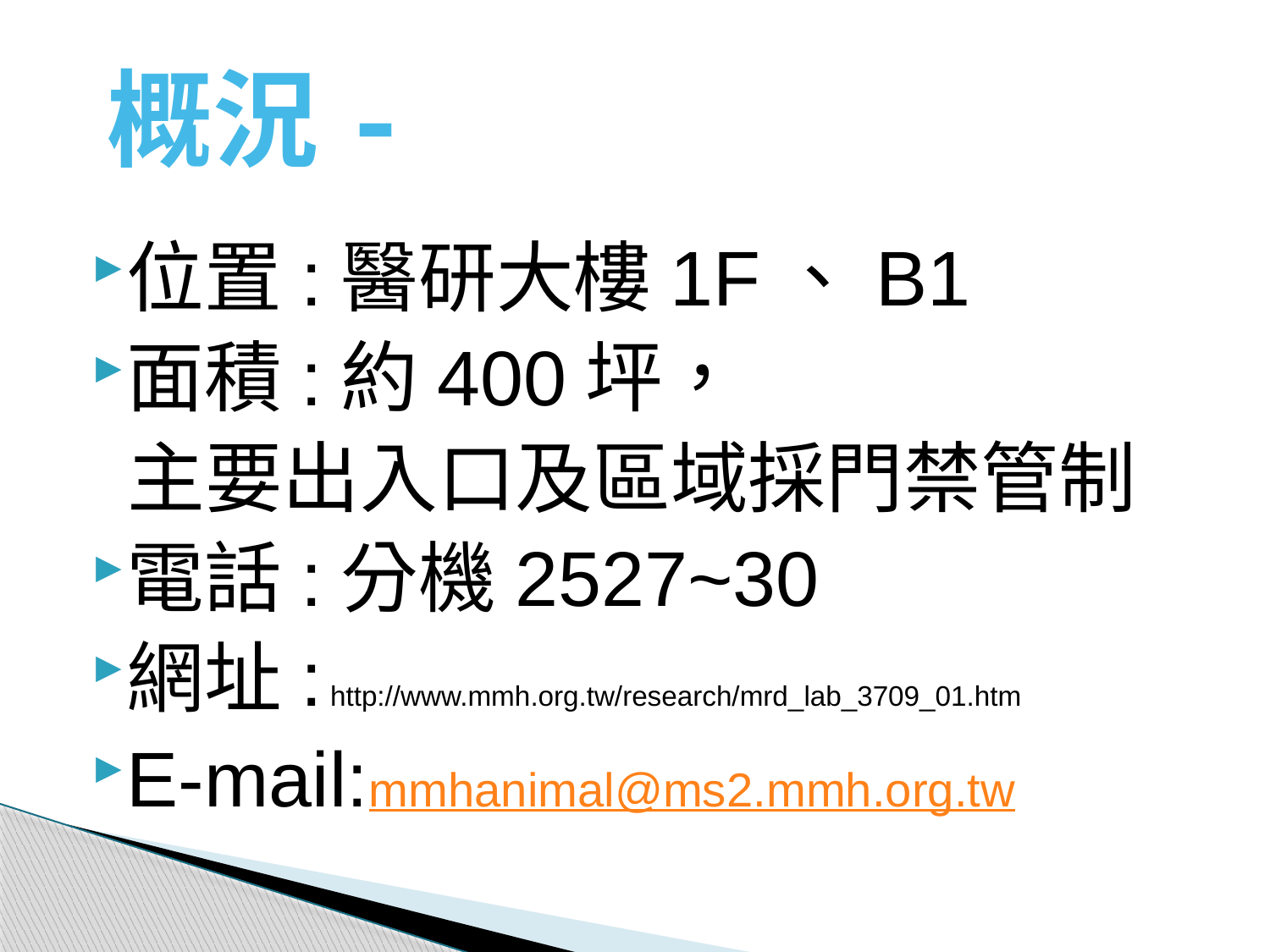

概況-
位置:醫研大樓1F、B1
面積:約400坪，
 主要出入口及區域採門禁管制
電話:分機2527~30
網址: http://www.mmh.org.tw/research/mrd_lab_3709_01.htm
E-mail:mmhanimal@ms2.mmh.org.tw